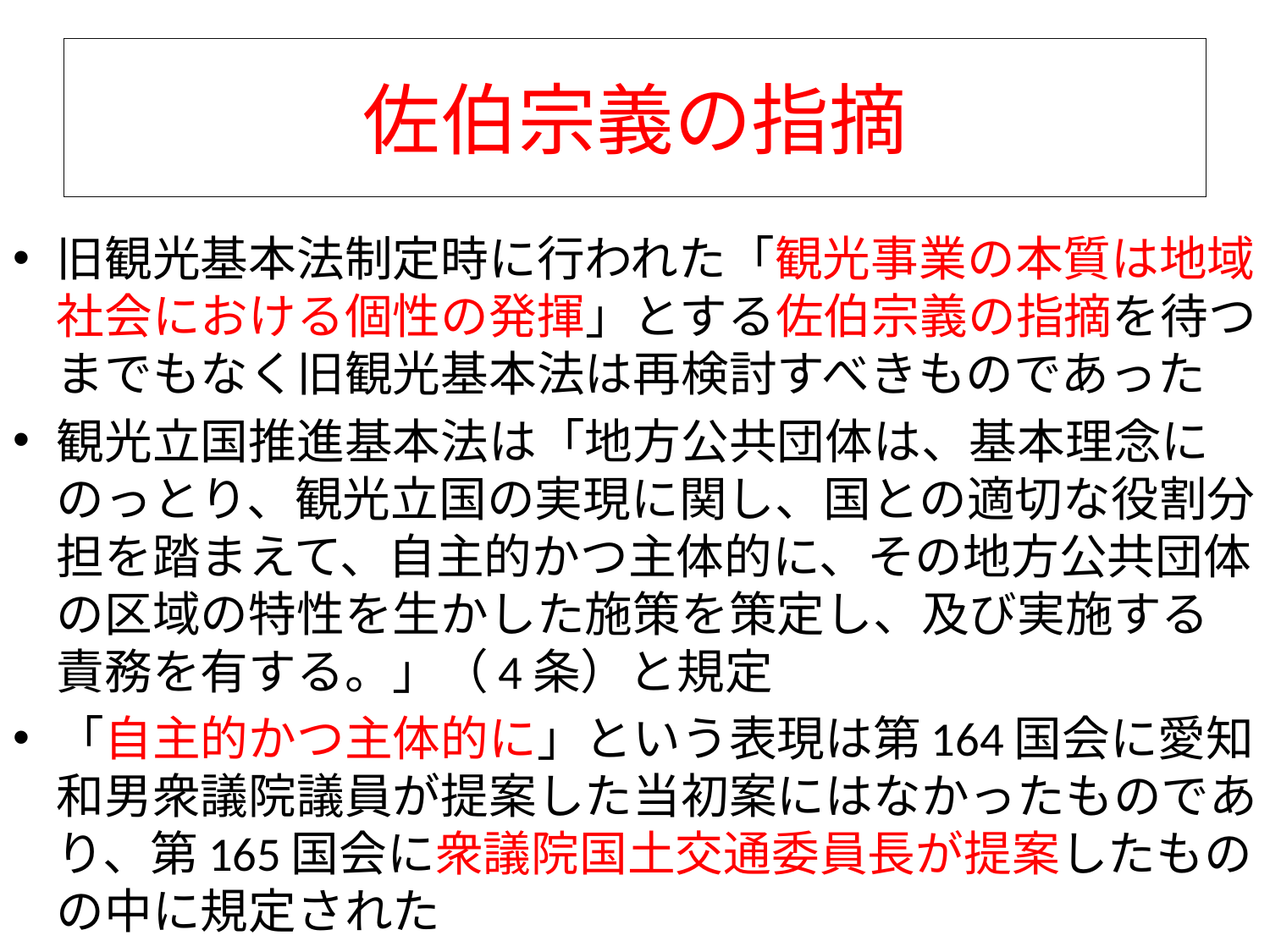

# 佐伯宗義の指摘
旧観光基本法制定時に行われた「観光事業の本質は地域社会における個性の発揮」とする佐伯宗義の指摘を待つまでもなく旧観光基本法は再検討すべきものであった
観光立国推進基本法は「地方公共団体は、基本理念にのっとり、観光立国の実現に関し、国との適切な役割分担を踏まえて、自主的かつ主体的に、その地方公共団体の区域の特性を生かした施策を策定し、及び実施する責務を有する。」（4条）と規定
「自主的かつ主体的に」という表現は第164国会に愛知和男衆議院議員が提案した当初案にはなかったものであり、第165国会に衆議院国土交通委員長が提案したものの中に規定された